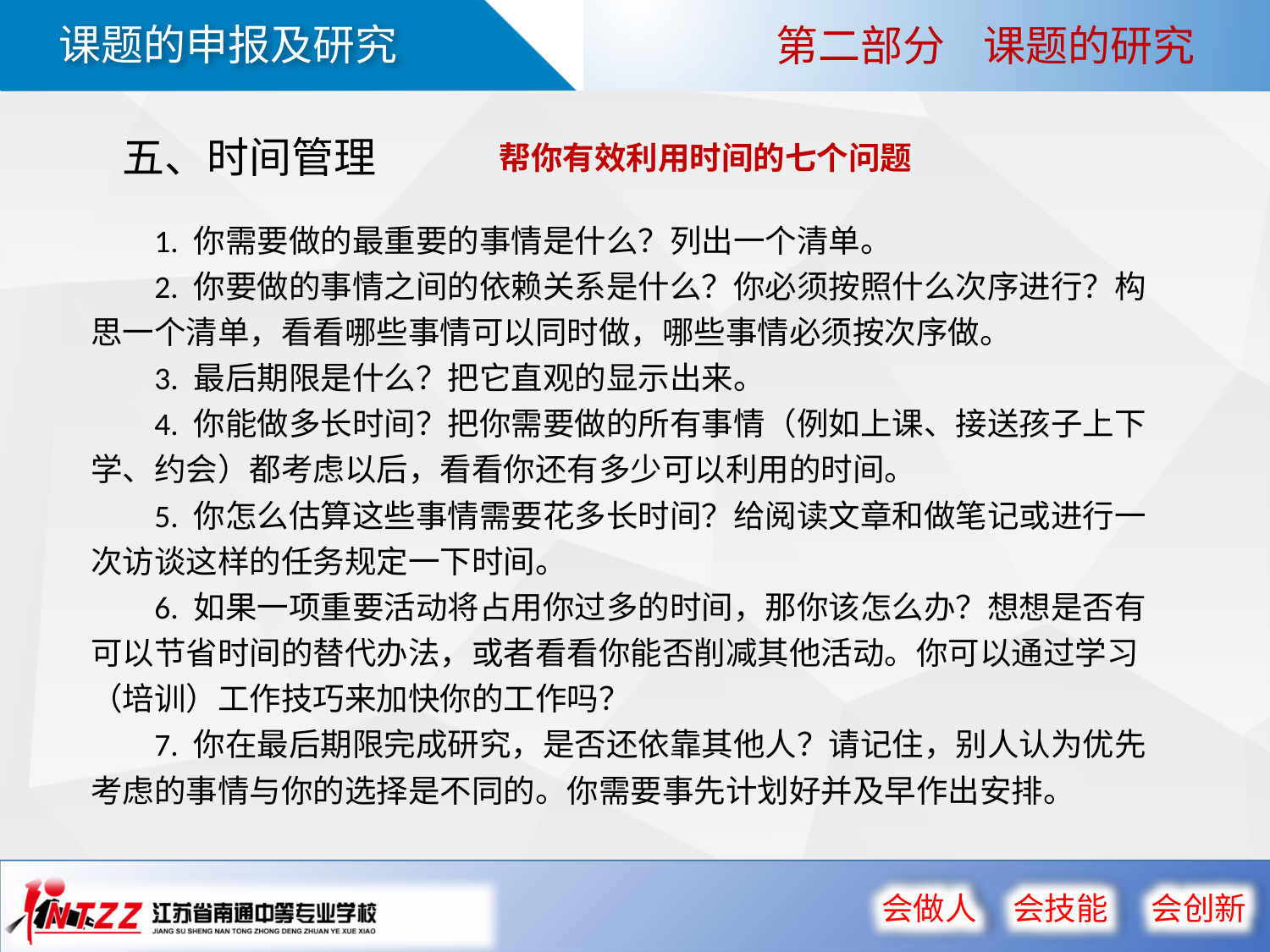

第二部分    课题的研究
五、时间管理
帮你有效利用时间的七个问题
1. 你需要做的最重要的事情是什么？列出一个清单。
2. 你要做的事情之间的依赖关系是什么？你必须按照什么次序进行？构思一个清单，看看哪些事情可以同时做，哪些事情必须按次序做。
3. 最后期限是什么？把它直观的显示出来。
4. 你能做多长时间？把你需要做的所有事情（例如上课、接送孩子上下学、约会）都考虑以后，看看你还有多少可以利用的时间。
5. 你怎么估算这些事情需要花多长时间？给阅读文章和做笔记或进行一次访谈这样的任务规定一下时间。
6. 如果一项重要活动将占用你过多的时间，那你该怎么办？想想是否有可以节省时间的替代办法，或者看看你能否削减其他活动。你可以通过学习（培训）工作技巧来加快你的工作吗？
7. 你在最后期限完成研究，是否还依靠其他人？请记住，别人认为优先考虑的事情与你的选择是不同的。你需要事先计划好并及早作出安排。